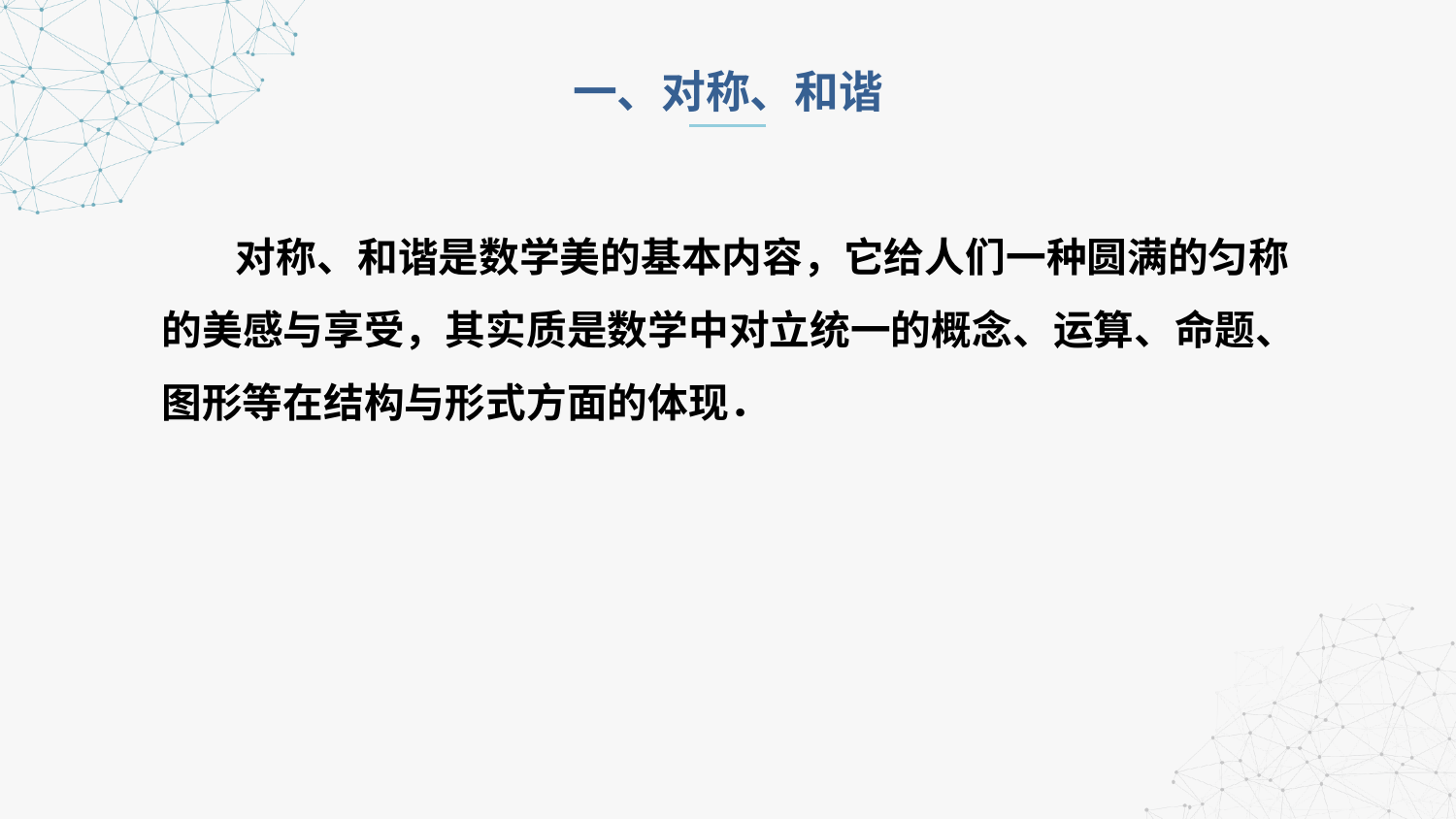

一、对称、和谐
       对称、和谐是数学美的基本内容，它给人们一种圆满的匀称的美感与享受，其实质是数学中对立统一的概念、运算、命题、图形等在结构与形式方面的体现．